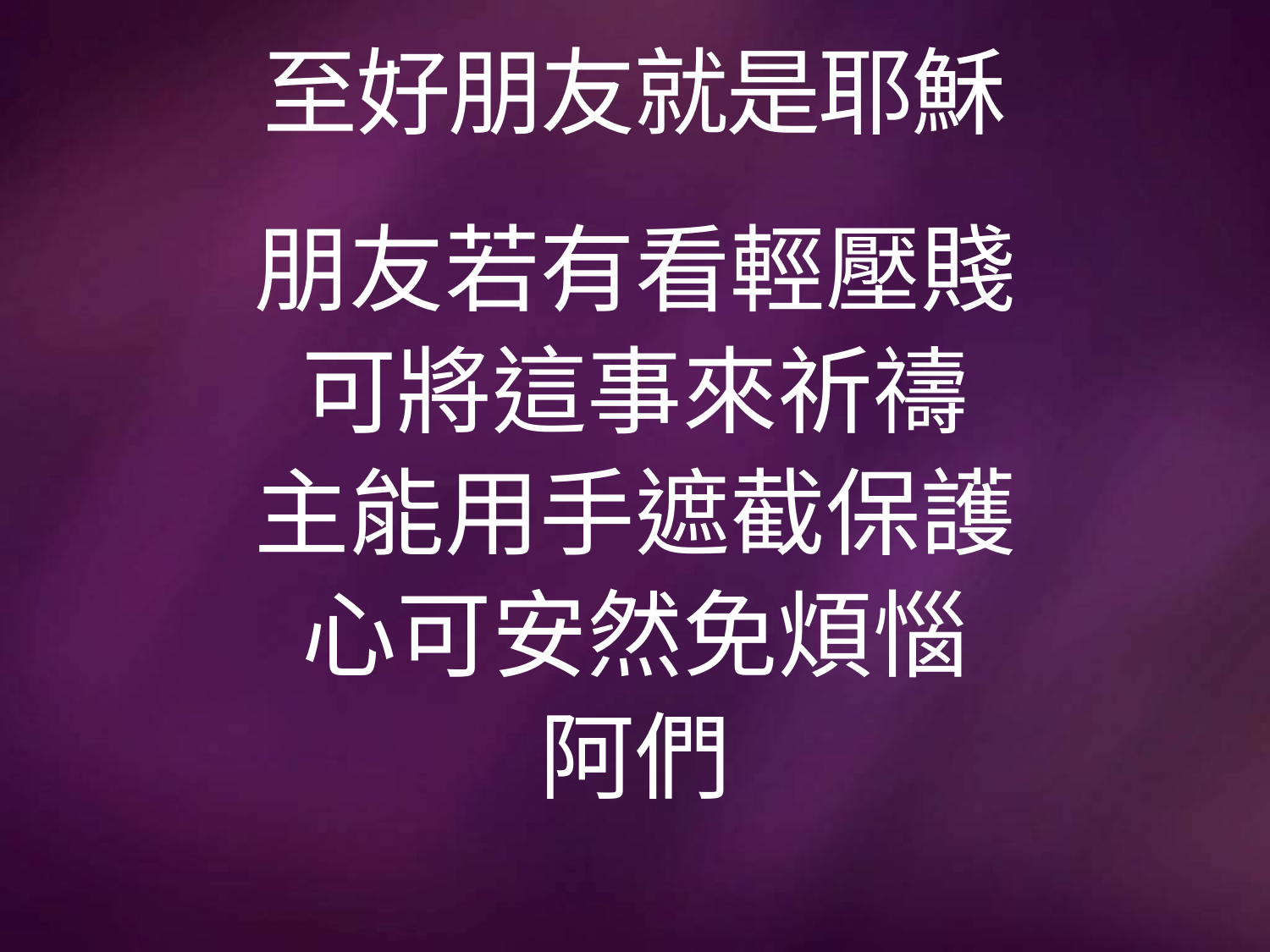

# 至好朋友就是耶穌
朋友若有看輕壓賤
可將這事來祈禱
主能用手遮截保護
心可安然免煩惱
阿們